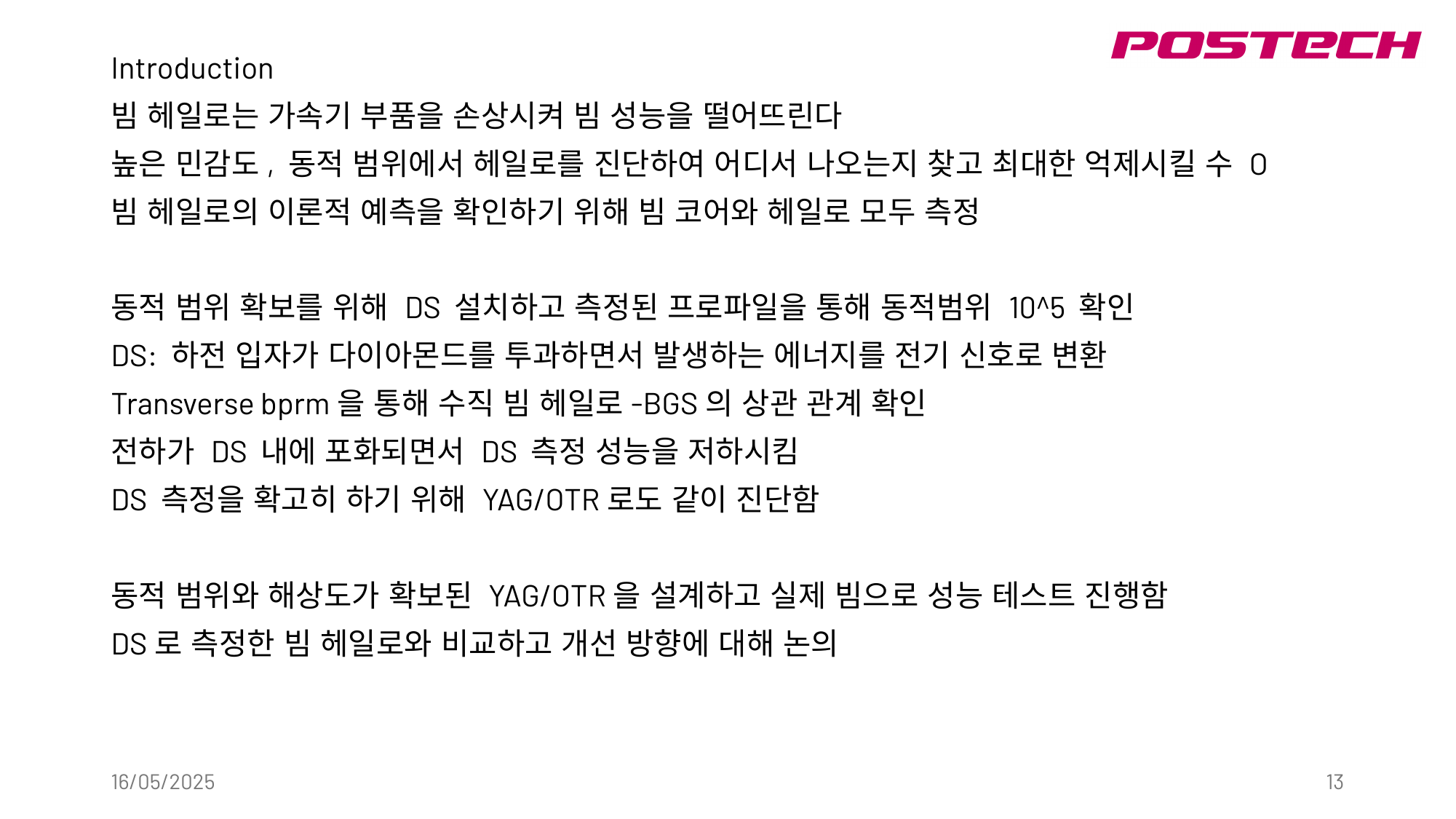

Introduction
빔 헤일로는 가속기 부품을 손상시켜 빔 성능을 떨어뜨린다
높은 민감도, 동적 범위에서 헤일로를 진단하여 어디서 나오는지 찾고 최대한 억제시킬 수 O
빔 헤일로의 이론적 예측을 확인하기 위해 빔 코어와 헤일로 모두 측정

동적 범위 확보를 위해 DS 설치하고 측정된 프로파일을 통해 동적범위 10^5 확인
DS: 하전 입자가 다이아몬드를 투과하면서 발생하는 에너지를 전기 신호로 변환
Transverse bprm을 통해 수직 빔 헤일로-BGS의 상관 관계 확인
전하가 DS 내에 포화되면서 DS 측정 성능을 저하시킴
DS 측정을 확고히 하기 위해 YAG/OTR로도 같이 진단함

동적 범위와 해상도가 확보된 YAG/OTR을 설계하고 실제 빔으로 성능 테스트 진행함
DS로 측정한 빔 헤일로와 비교하고 개선 방향에 대해 논의
16/05/2025
13